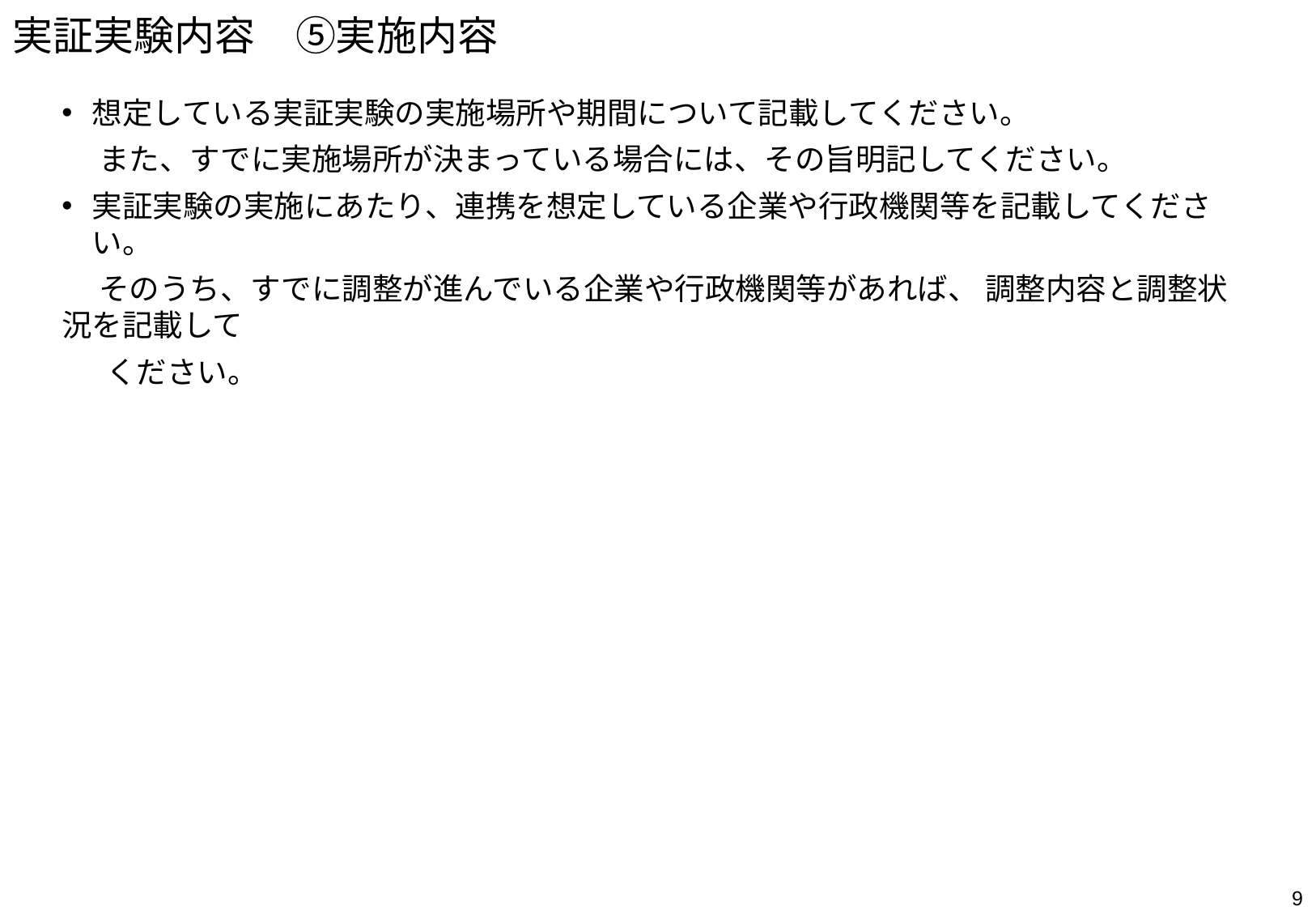

# 実証実験内容　⑤実施内容
想定している実証実験の実施場所や期間について記載してください。
　 また、すでに実施場所が決まっている場合には、その旨明記してください。
実証実験の実施にあたり、連携を想定している企業や行政機関等を記載してください。
　 そのうち、すでに調整が進んでいる企業や行政機関等があれば、 調整内容と調整状況を記載して
 　ください。

9